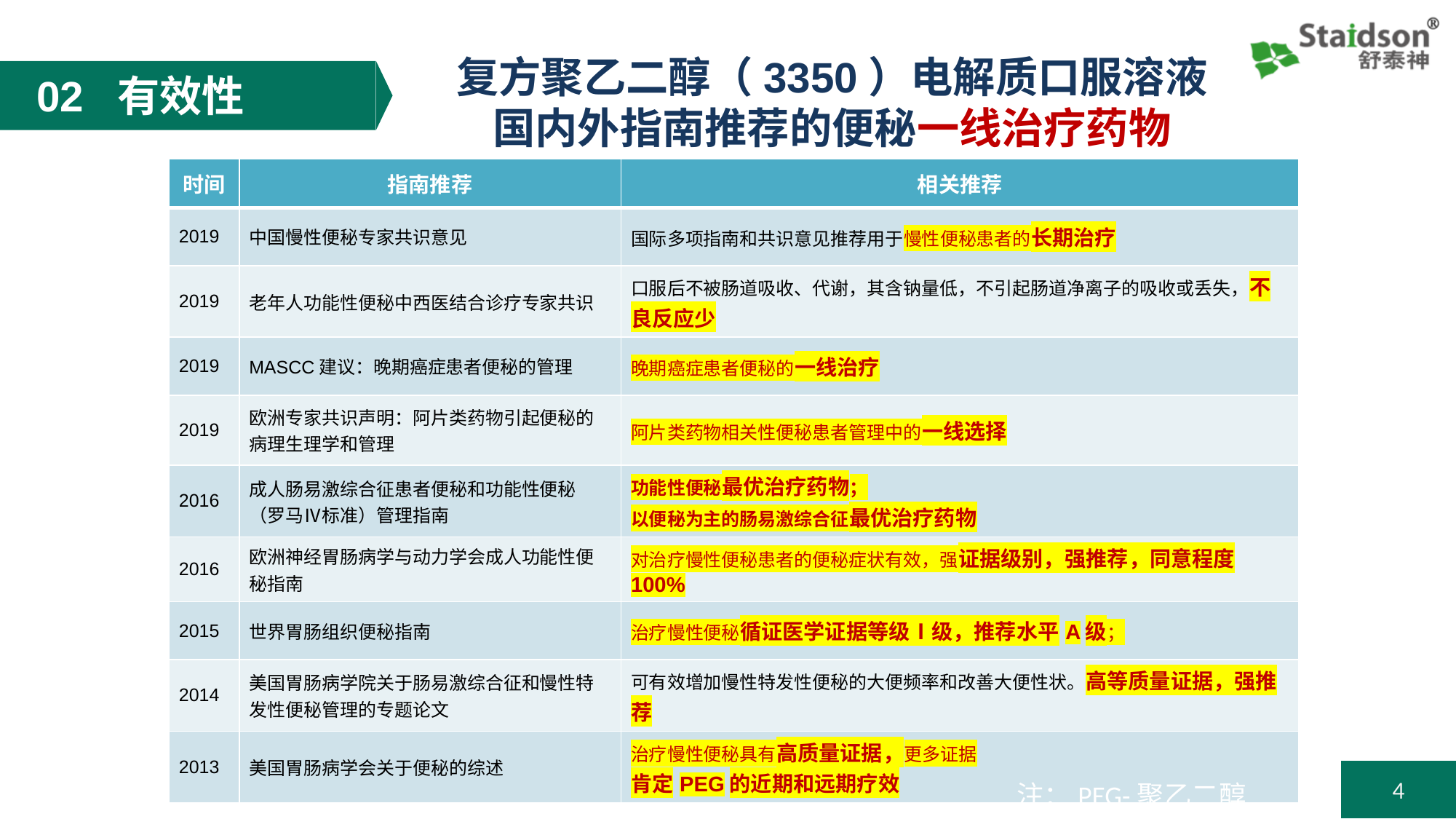

复方聚乙二醇（3350）电解质口服溶液
国内外指南推荐的便秘一线治疗药物
02  有效性
| 时间 | 指南推荐 | 相关推荐 |
| --- | --- | --- |
| 2019 | 中国慢性便秘专家共识意见 | 国际多项指南和共识意见推荐用于慢性便秘患者的长期治疗 |
| 2019 | 老年人功能性便秘中西医结合诊疗专家共识 | 口服后不被肠道吸收、代谢，其含钠量低，不引起肠道净离子的吸收或丢失，不良反应少 |
| 2019 | MASCC建议：晚期癌症患者便秘的管理 | 晚期癌症患者便秘的一线治疗 |
| 2019 | 欧洲专家共识声明：阿片类药物引起便秘的病理生理学和管理 | 阿片类药物相关性便秘患者管理中的一线选择 |
| 2016 | 成人肠易激综合征患者便秘和功能性便秘（罗马Ⅳ标准）管理指南 | 功能性便秘最优治疗药物； 以便秘为主的肠易激综合征最优治疗药物 |
| 2016 | 欧洲神经胃肠病学与动力学会成人功能性便秘指南 | 对治疗慢性便秘患者的便秘症状有效，强证据级别，强推荐，同意程度100% |
| 2015 | 世界胃肠组织便秘指南 | 治疗慢性便秘循证医学证据等级Ⅰ级，推荐水平A级； |
| 2014 | 美国胃肠病学院关于肠易激综合征和慢性特发性便秘管理的专题论文 | 可有效增加慢性特发性便秘的大便频率和改善大便性状。高等质量证据，强推荐 |
| 2013 | 美国胃肠病学会关于便秘的综述 | 治疗慢性便秘具有高质量证据，更多证据 肯定PEG的近期和远期疗效 |
注：PEG-聚乙二醇